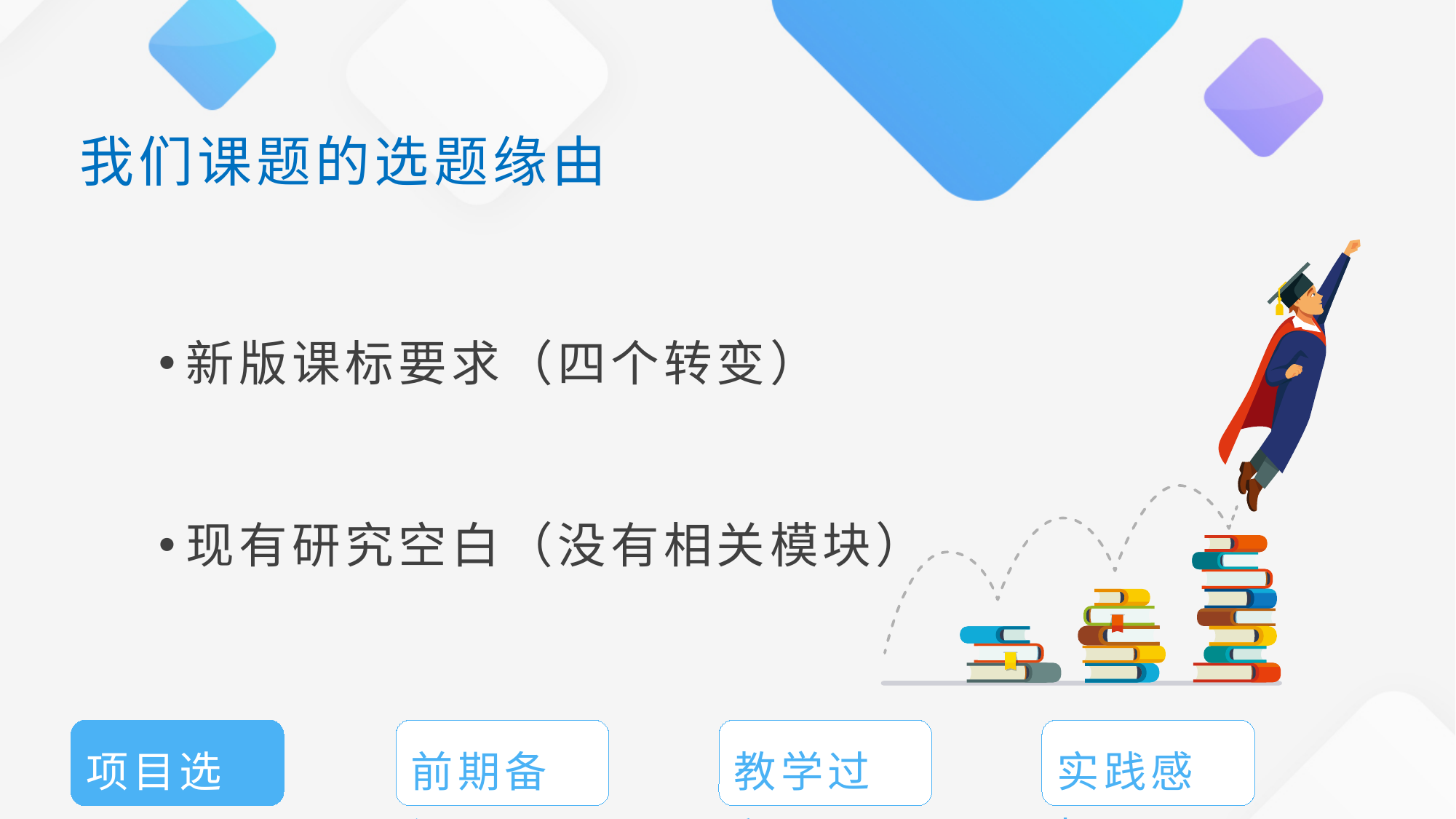

# 我们课题的选题缘由

新版课标要求（四个转变）

现有研究空白（没有相关模块）

项目选题
前期备课
教学过程
实践感悟